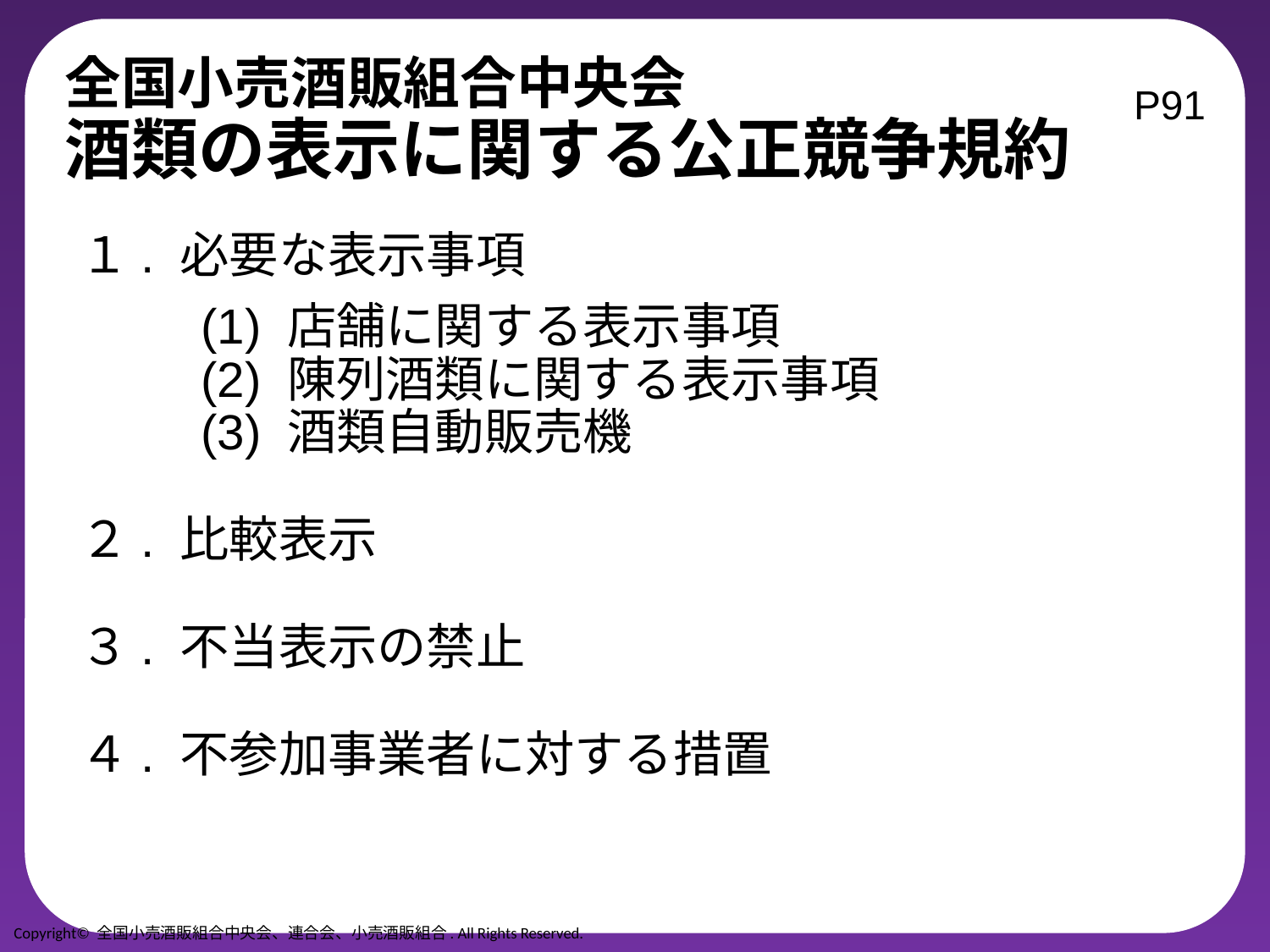

# 全国小売酒販組合中央会 酒類の表示に関する公正競争規約
P91
１. 必要な表示事項
　　 (1) 店舗に関する表示事項
 　　(2) 陳列酒類に関する表示事項
 　　(3) 酒類自動販売機

２. 比較表示

３. 不当表示の禁止

４. 不参加事業者に対する措置
Copyright© 全国小売酒販組合中央会、連合会、小売酒販組合. All Rights Reserved.